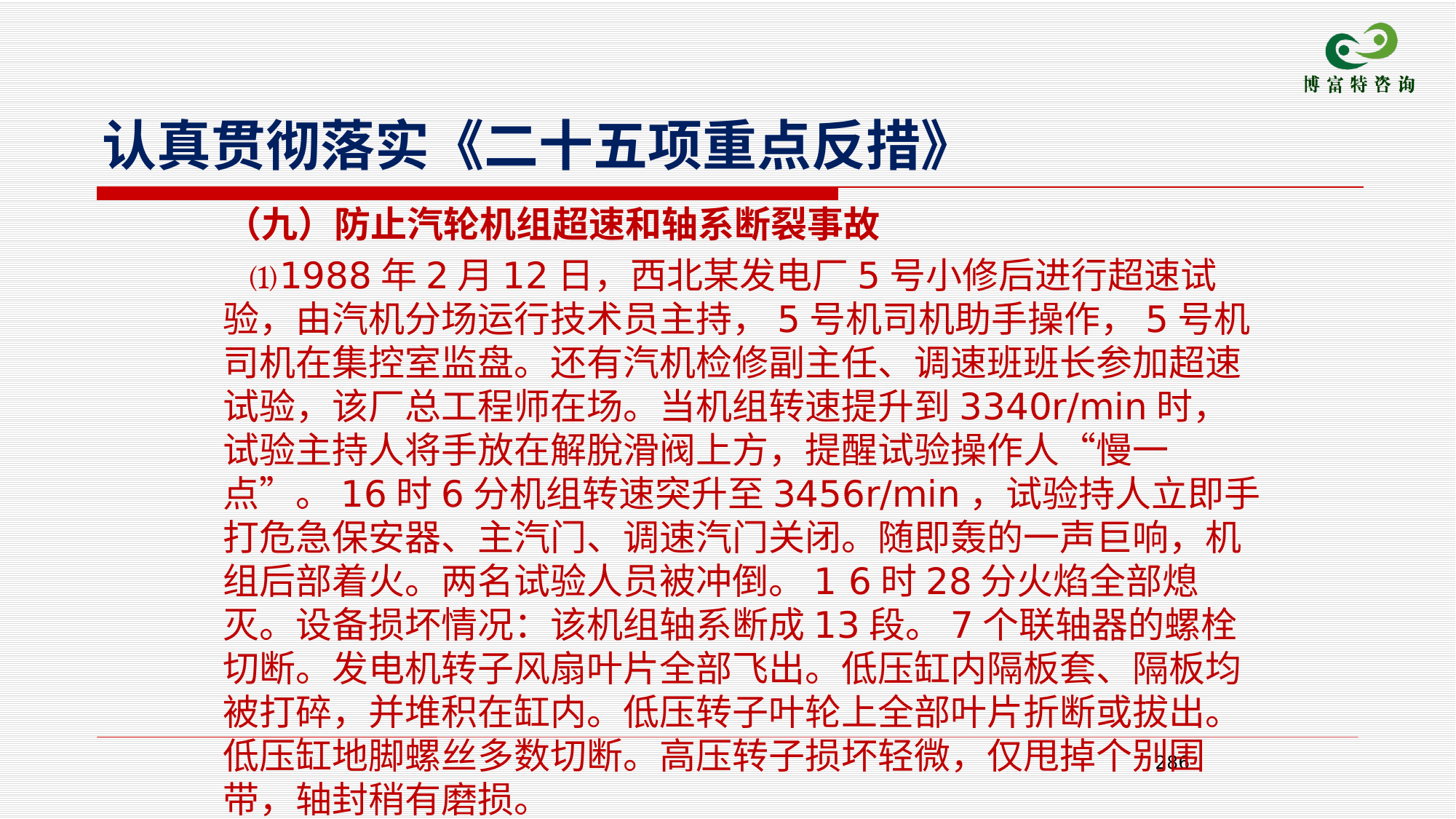

认真贯彻落实《二十五项重点反措》
      （九）防止汽轮机组超速和轴系断裂事故
       ⑴1988年2月12日，西北某发电厂5号小修后进行超速试验，由汽机分场运行技术员主持，5号机司机助手操作，5号机司机在集控室监盘。还有汽机检修副主任、调速班班长参加超速试验，该厂总工程师在场。当机组转速提升到3340r/min时，试验主持人将手放在解脫滑阀上方，提醒试验操作人“慢一点”。16时6分机组转速突升至3456r/min，试验持人立即手打危急保安器、主汽门、调速汽门关闭。随即轰的一声巨响，机组后部着火。两名试验人员被冲倒。1 6时28分火焰全部熄灭。设备损坏情况：该机组轴系断成13段。7个联轴器的螺栓切断。发电机转子风扇叶片全部飞出。低压缸内隔板套、隔板均被打碎，并堆积在缸内。低压转子叶轮上全部叶片折断或拔出。低压缸地脚螺丝多数切断。高压转子损坏轻微，仅甩掉个别围带，轴封稍有磨损。

286